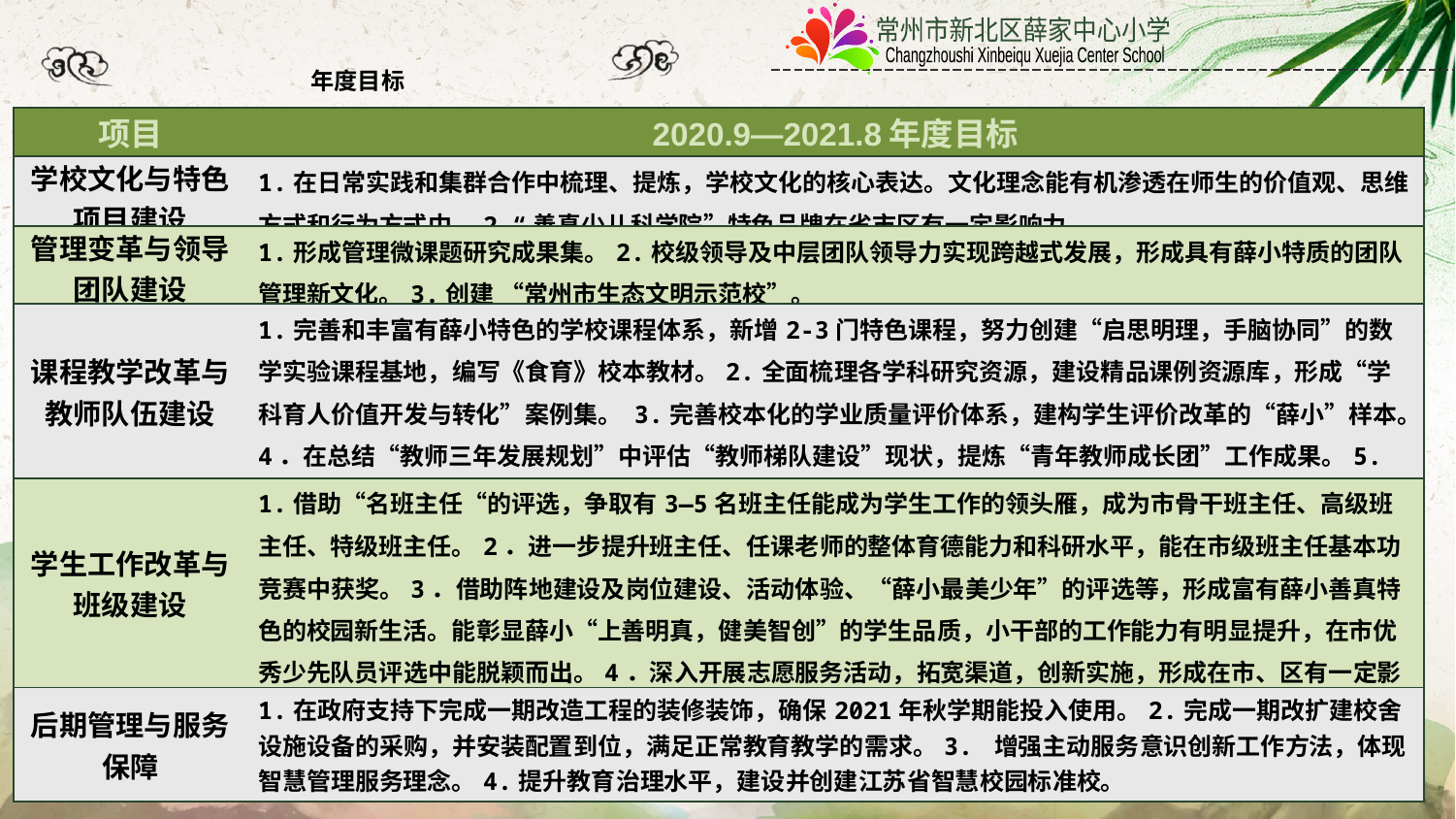

年度目标
| 项目 | 2020.9—2021.8年度目标 |
| --- | --- |
| 学校文化与特色项目建设 | 1.在日常实践和集群合作中梳理、提炼，学校文化的核心表达。文化理念能有机渗透在师生的价值观、思维方式和行为方式中。2.“善真少儿科学院”特色品牌在省市区有一定影响力。 |
| 管理变革与领导团队建设 | 1.形成管理微课题研究成果集。2.校级领导及中层团队领导力实现跨越式发展，形成具有薛小特质的团队管理新文化。3.创建 “常州市生态文明示范校”。 |
| 课程教学改革与教师队伍建设 | 1.完善和丰富有薛小特色的学校课程体系，新增2-3门特色课程，努力创建“启思明理，手脑协同”的数学实验课程基地，编写《食育》校本教材。2.全面梳理各学科研究资源，建设精品课例资源库，形成“学科育人价值开发与转化”案例集。 3.完善校本化的学业质量评价体系，建构学生评价改革的“薛小”样本。4．在总结“教师三年发展规划”中评估“教师梯队建设”现状，提炼“青年教师成长团”工作成果。5.新增5名以上市区五级梯队老师。 |
| 学生工作改革与班级建设 | 1.借助“名班主任“的评选，争取有3—5名班主任能成为学生工作的领头雁，成为市骨干班主任、高级班主任、特级班主任。2．进一步提升班主任、任课老师的整体育德能力和科研水平，能在市级班主任基本功竞赛中获奖。3．借助阵地建设及岗位建设、活动体验、“薛小最美少年”的评选等，形成富有薛小善真特色的校园新生活。能彰显薛小“上善明真，健美智创”的学生品质，小干部的工作能力有明显提升，在市优秀少先队员评选中能脱颖而出。4．深入开展志愿服务活动，拓宽渠道，创新实施，形成在市、区有一定影响的品牌项目。 |
| 后期管理与服务保障 | 1.在政府支持下完成一期改造工程的装修装饰，确保2021年秋学期能投入使用。2.完成一期改扩建校舍设施设备的采购，并安装配置到位，满足正常教育教学的需求。3. 增强主动服务意识创新工作方法，体现智慧管理服务理念。4.提升教育治理水平，建设并创建江苏省智慧校园标准校。 |